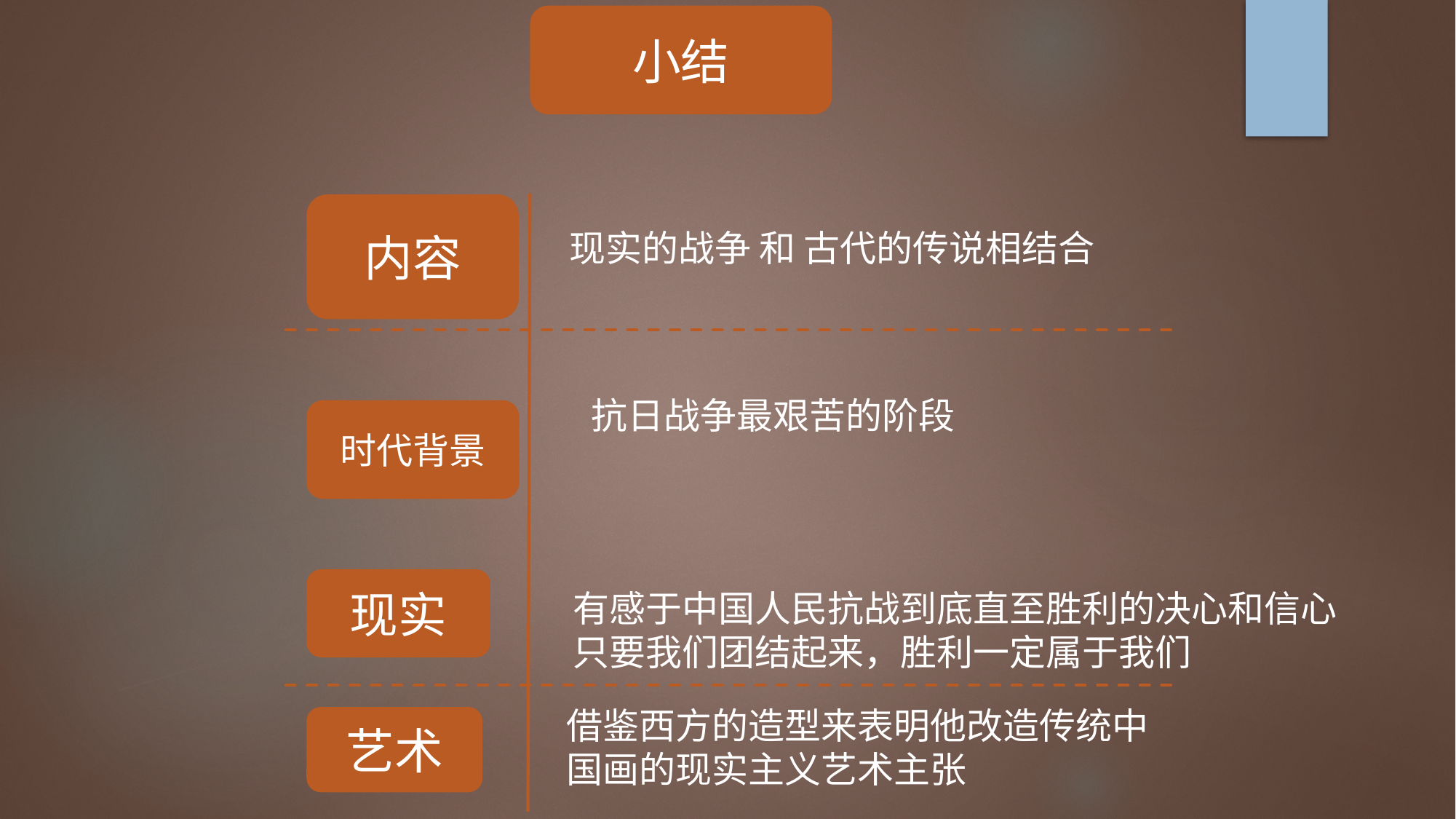

小结

内容
现实的战争 和 古代的传说相结合
抗日战争最艰苦的阶段
时代背景
现实
有感于中国人民抗战到底直至胜利的决心和信心
只要我们团结起来，胜利一定属于我们
借鉴西方的造型来表明他改造传统中国画的现实主义艺术主张
艺术